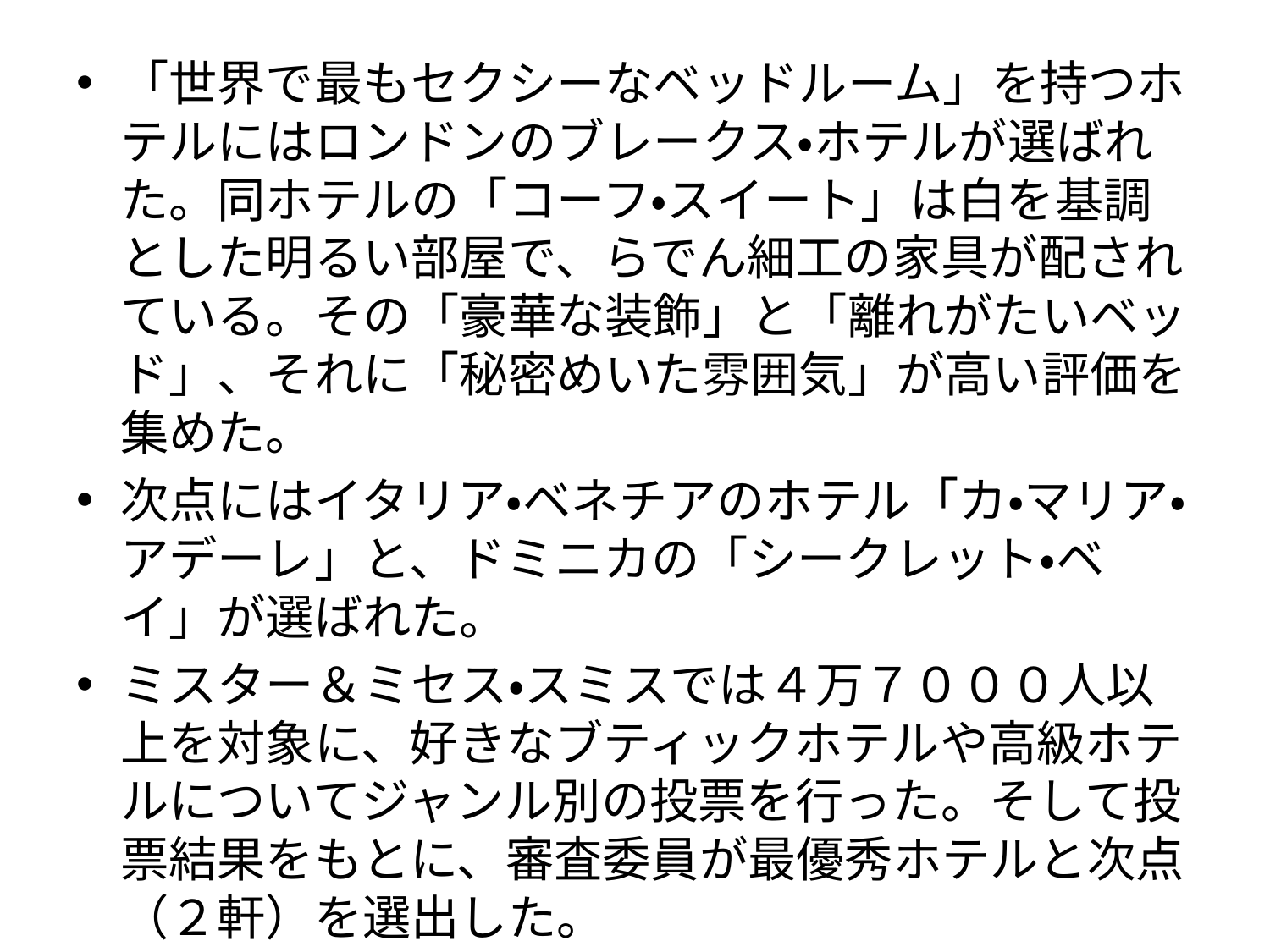

「世界で最もセクシーなベッドルーム」を持つホテルにはロンドンのブレークス・ホテルが選ばれた。同ホテルの「コーフ・スイート」は白を基調とした明るい部屋で、らでん細工の家具が配されている。その「豪華な装飾」と「離れがたいベッド」、それに「秘密めいた雰囲気」が高い評価を集めた。
次点にはイタリア・ベネチアのホテル「カ・マリア・アデーレ」と、ドミニカの「シークレット・ベイ」が選ばれた。
ミスター＆ミセス・スミスでは４万７０００人以上を対象に、好きなブティックホテルや高級ホテルについてジャンル別の投票を行った。そして投票結果をもとに、審査委員が最優秀ホテルと次点（２軒）を選出した。